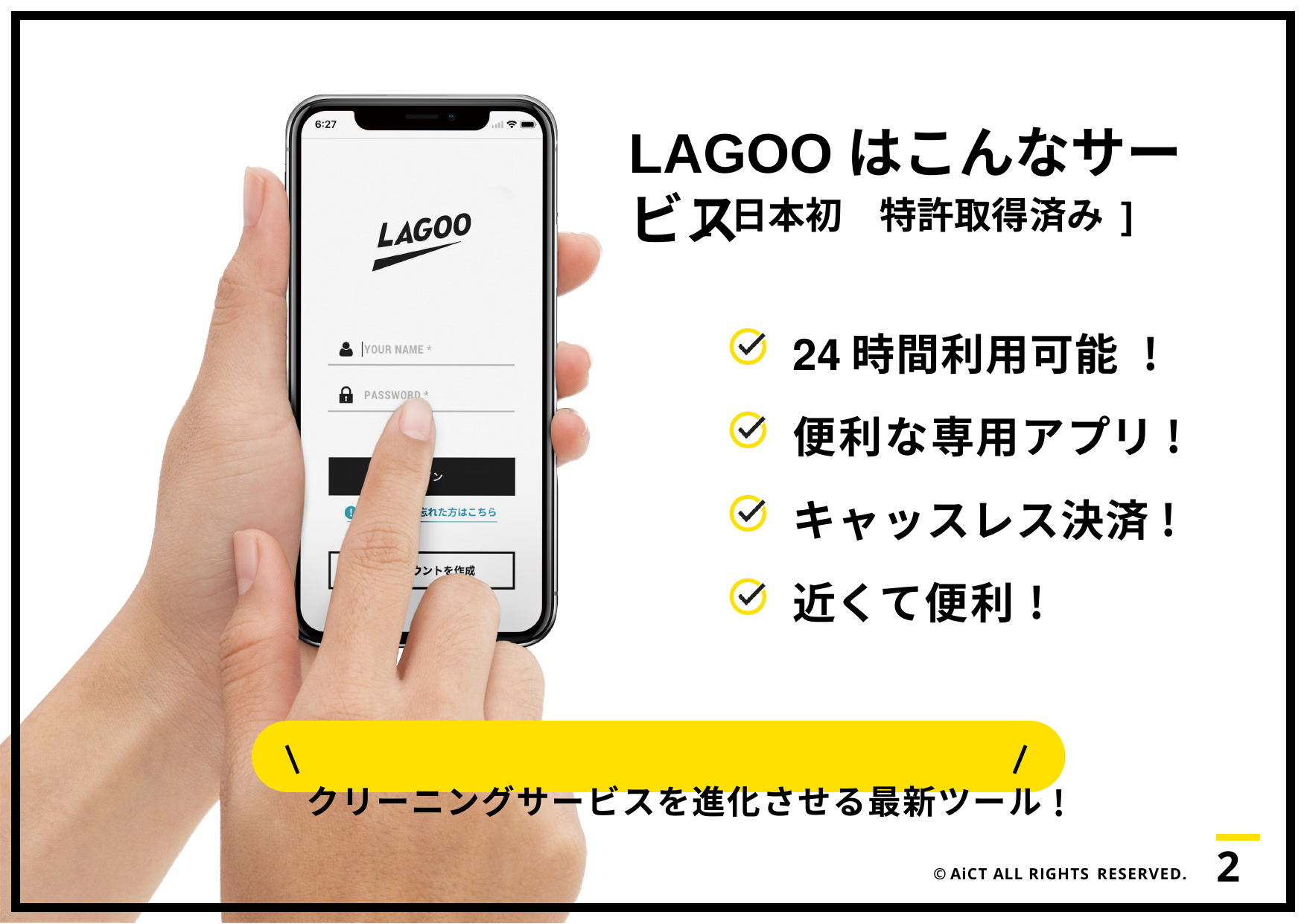

# LAGOOはこんなサービス
[ 日本初　特許取得済み ]
24時間利用可能 !
便利な専用アプリ!
キャッスレス決済!
近くて便利!

クリーニングサービスを進化させる最新ツール!

2

© AiCT ALL RIGHTS RESERVED.